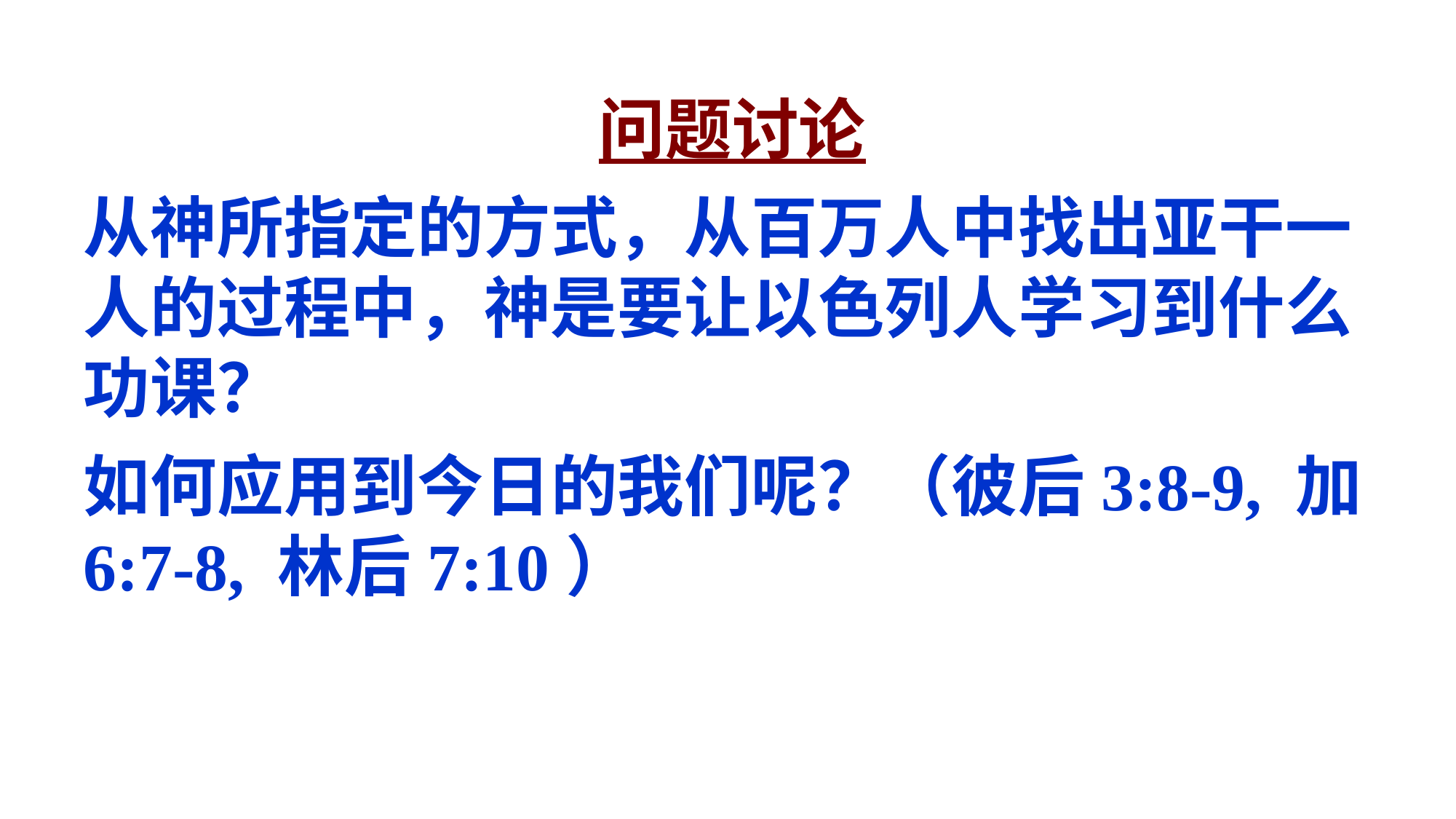

问题讨论
从神所指定的方式，从百万人中找出亚干一人的过程中，神是要让以色列人学习到什么功课？
如何应用到今日的我们呢？（彼后3:8-9, 加6:7-8, 林后7:10）